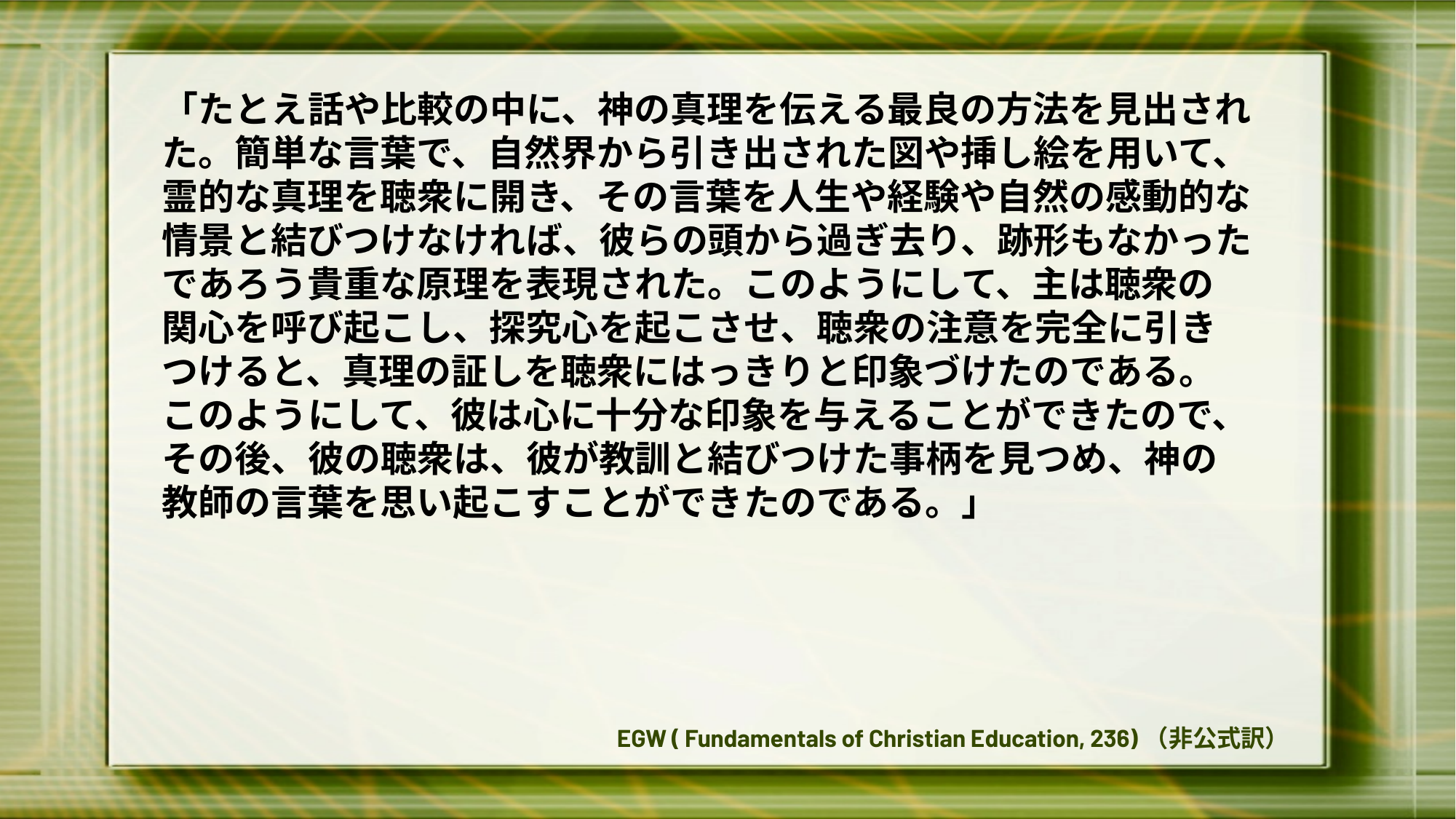

「たとえ話や比較の中に、神の真理を伝える最良の方法を見出された。簡単な言葉で、自然界から引き出された図や挿し絵を用いて、霊的な真理を聴衆に開き、その言葉を人生や経験や自然の感動的な情景と結びつけなければ、彼らの頭から過ぎ去り、跡形もなかったであろう貴重な原理を表現された。このようにして、主は聴衆の　関心を呼び起こし、探究心を起こさせ、聴衆の注意を完全に引き　つけると、真理の証しを聴衆にはっきりと印象づけたのである。　このようにして、彼は心に十分な印象を与えることができたので、その後、彼の聴衆は、彼が教訓と結びつけた事柄を見つめ、神の　教師の言葉を思い起こすことができたのである。」
EGW ( Fundamentals of Christian Education, 236)（非公式訳）